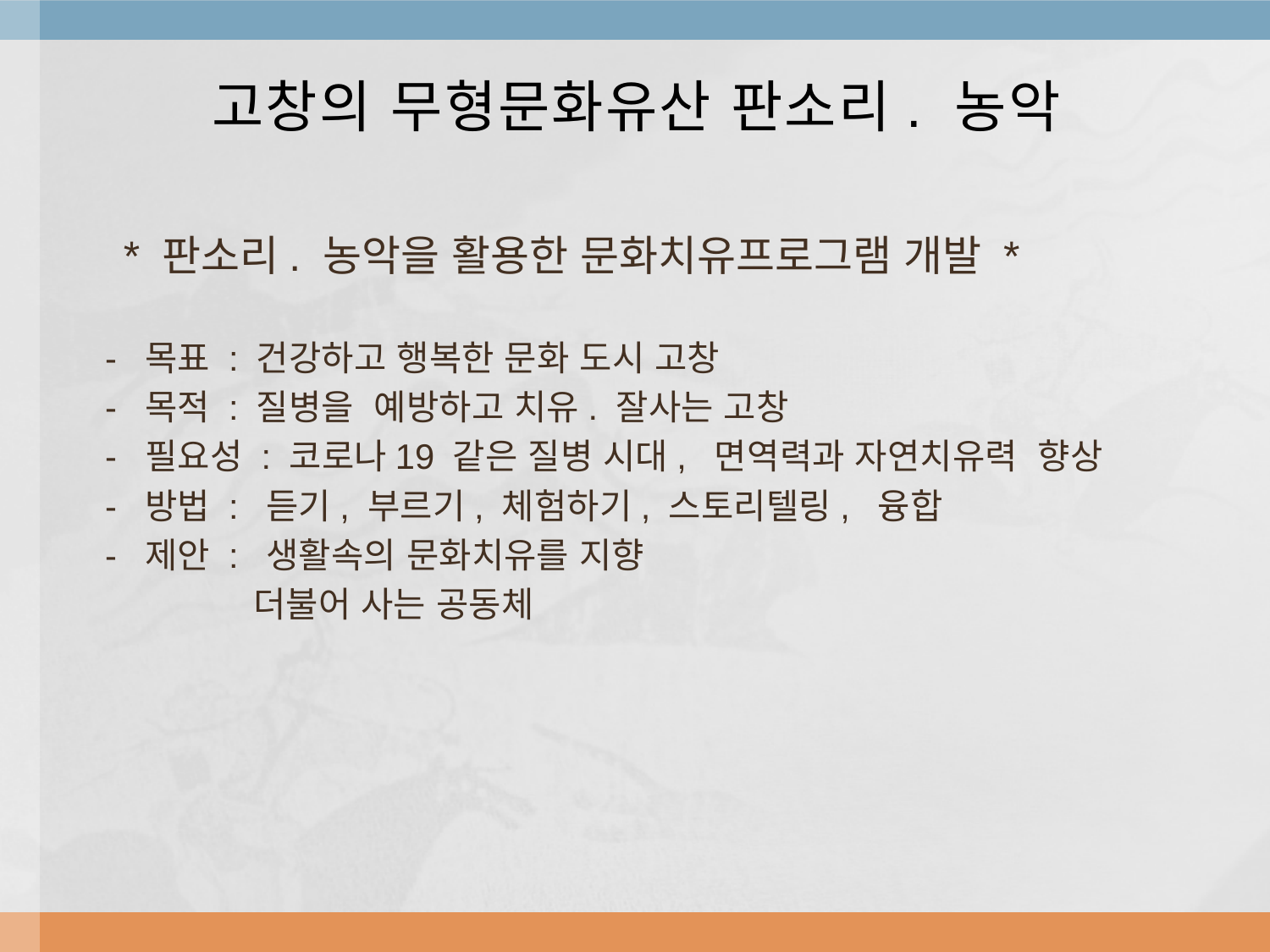

# 고창의 무형문화유산 판소리. 농악
    * 판소리. 농악을 활용한 문화치유프로그램 개발 *

   -  목표 : 건강하고 행복한 문화 도시 고창
   -  목적 : 질병을  예방하고 치유. 잘사는 고창
   -  필요성 : 코로나19 같은 질병 시대,  면역력과 자연치유력  향상
   -  방법 :  듣기, 부르기, 체험하기, 스토리텔링,  융합
   -  제안 :  생활속의 문화치유를 지향
                 더불어 사는 공동체